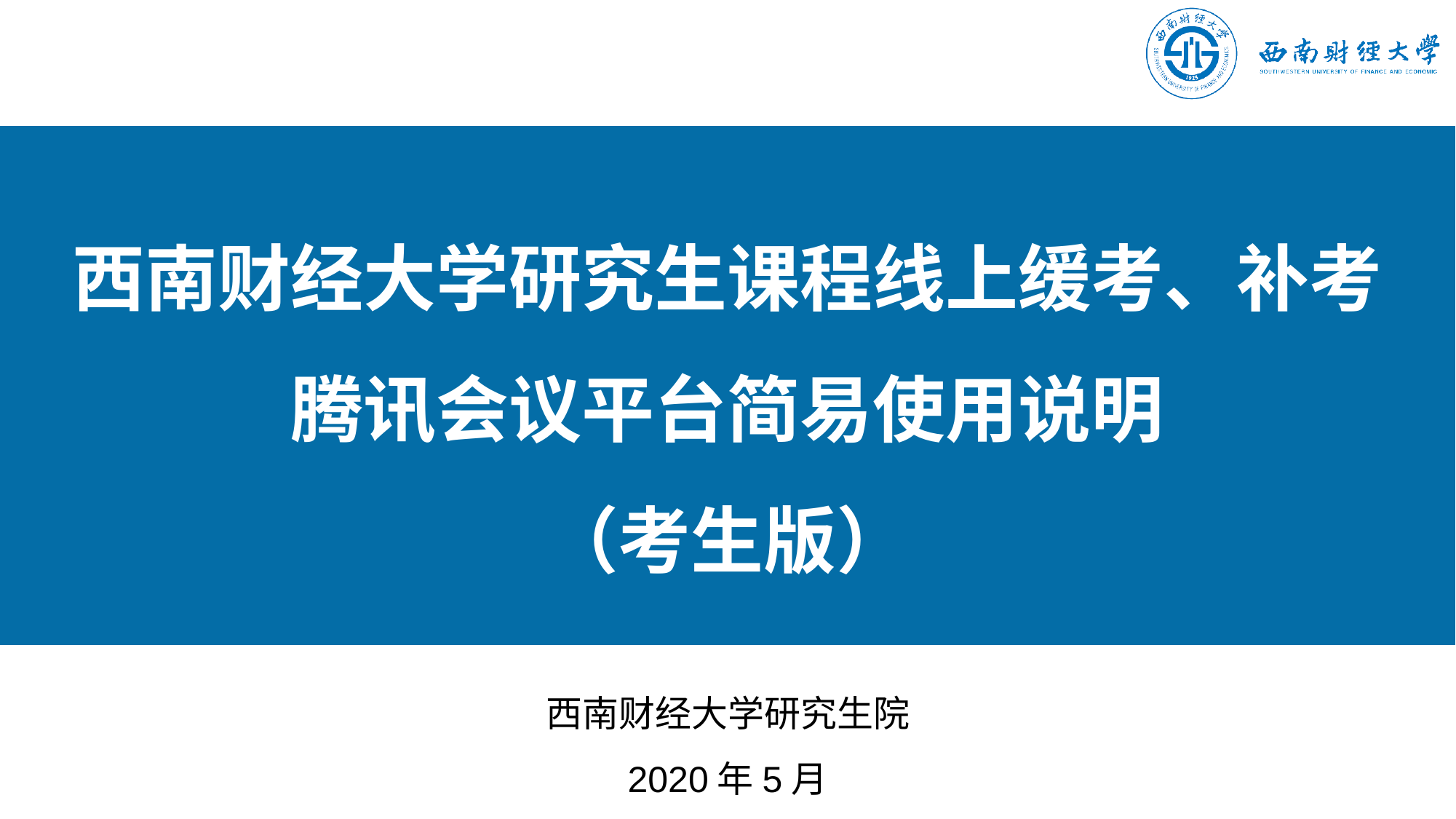

西南财经大学研究生课程线上缓考、补考
腾讯会议平台简易使用说明
（考生版）
西南财经大学研究生院
2020年5月